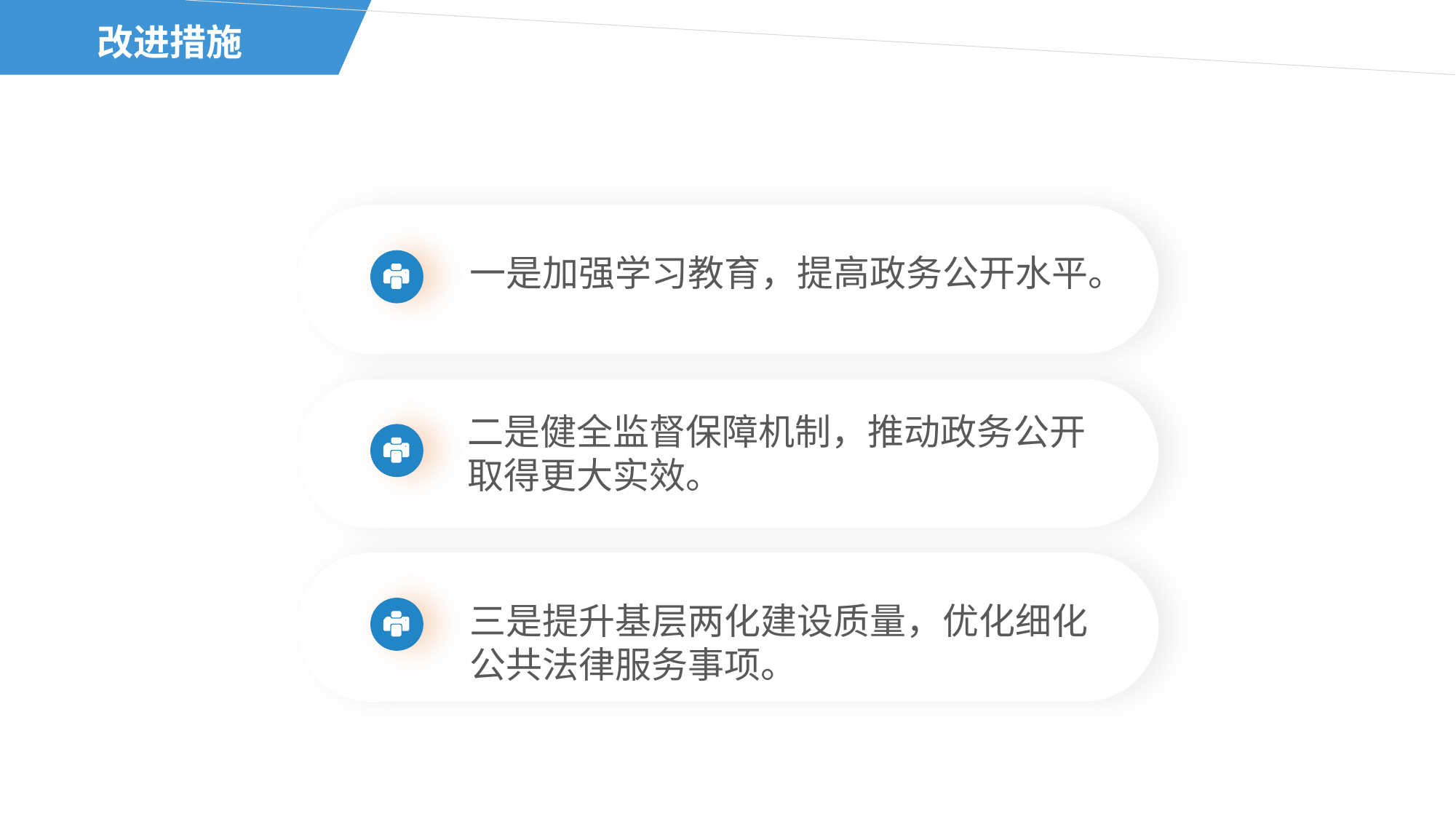

改进措施

一是加强学习教育，提高政务公开水平。

二是健全监督保障机制，推动政务公开取得更大实效。

三是提升基层两化建设质量，优化细化公共法律服务事项。